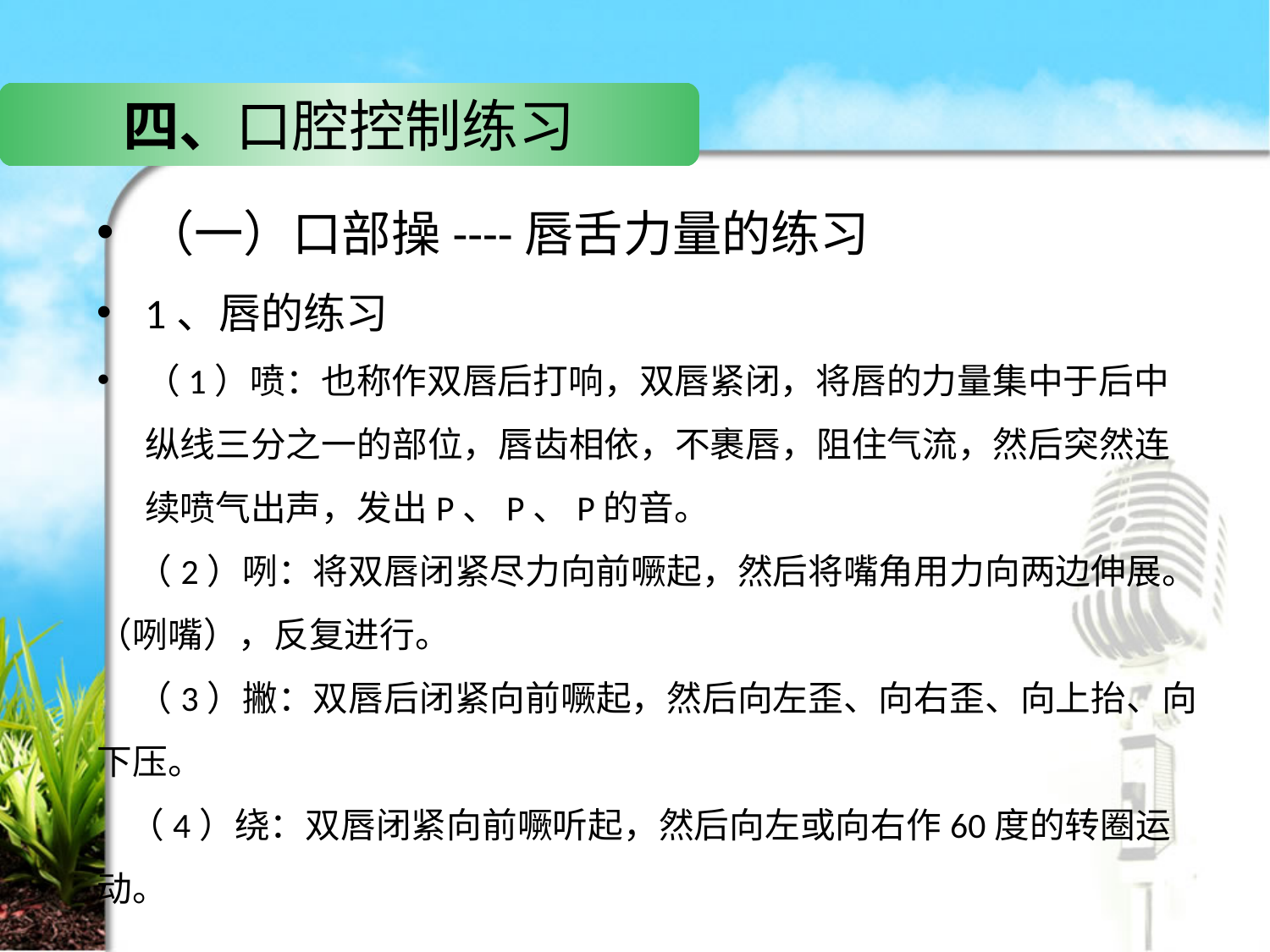

四、口腔控制练习
（一）口部操----唇舌力量的练习
1、唇的练习
（1）喷：也称作双唇后打响，双唇紧闭，将唇的力量集中于后中纵线三分之一的部位，唇齿相依，不裹唇，阻住气流，然后突然连续喷气出声，发出P、P、P的音。
    （2）咧：将双唇闭紧尽力向前噘起，然后将嘴角用力向两边伸展。（咧嘴），反复进行。
    （3）撇：双唇后闭紧向前噘起，然后向左歪、向右歪、向上抬、向下压。
   （4）绕：双唇闭紧向前噘听起，然后向左或向右作60度的转圈运动。